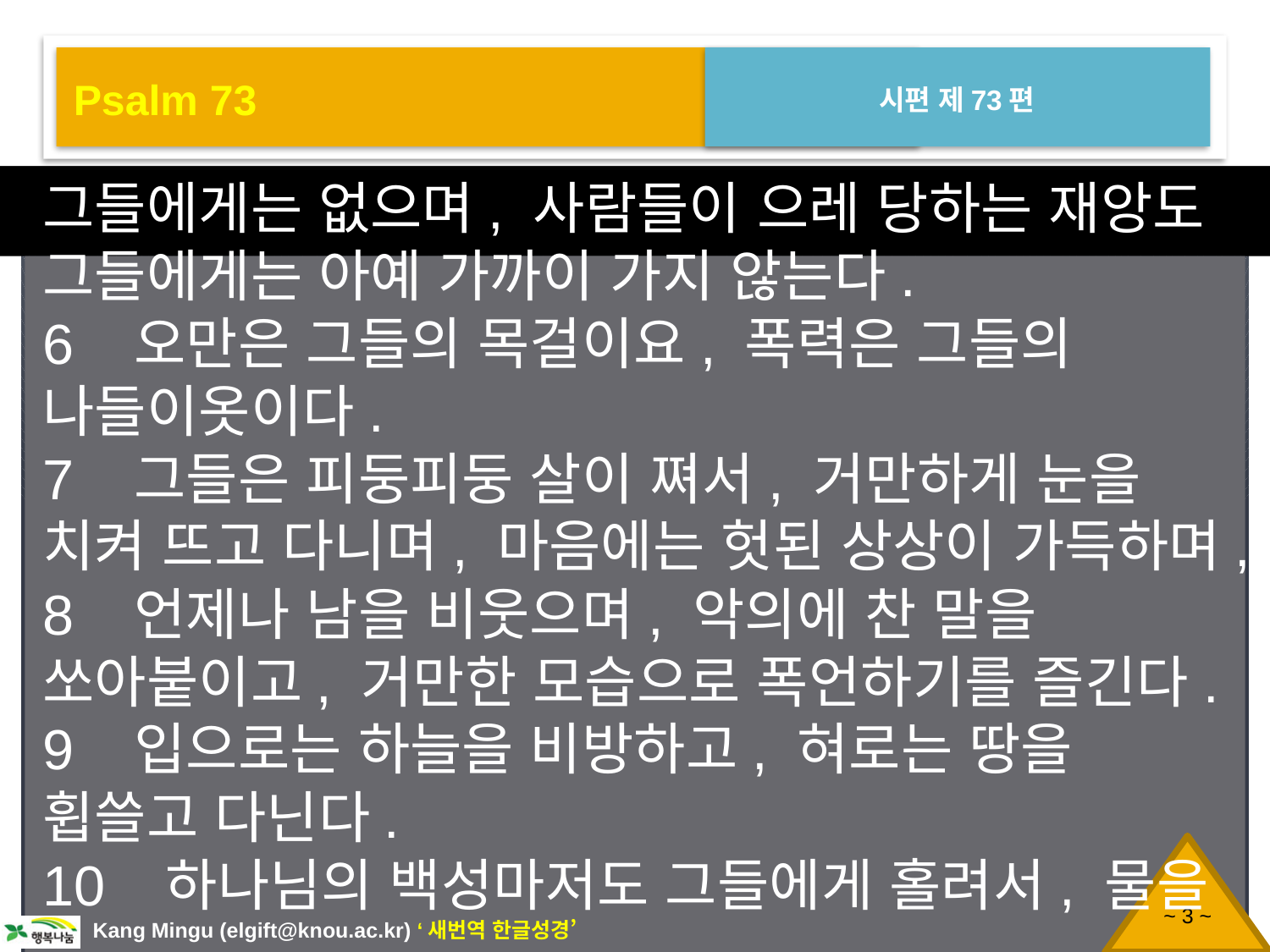

Psalm 73
시편 제73편
그들에게는 없으며, 사람들이 으레 당하는 재앙도 그들에게는 아예 가까이 가지 않는다.
6   오만은 그들의 목걸이요, 폭력은 그들의 나들이옷이다.
7   그들은 피둥피둥 살이 쪄서, 거만하게 눈을 치켜 뜨고 다니며, 마음에는 헛된 상상이 가득하며,
8   언제나 남을 비웃으며, 악의에 찬 말을 쏘아붙이고, 거만한 모습으로 폭언하기를 즐긴다.
9   입으로는 하늘을 비방하고, 혀로는 땅을 휩쓸고 다닌다.
10   하나님의 백성마저도 그들에게 홀려서, 물을